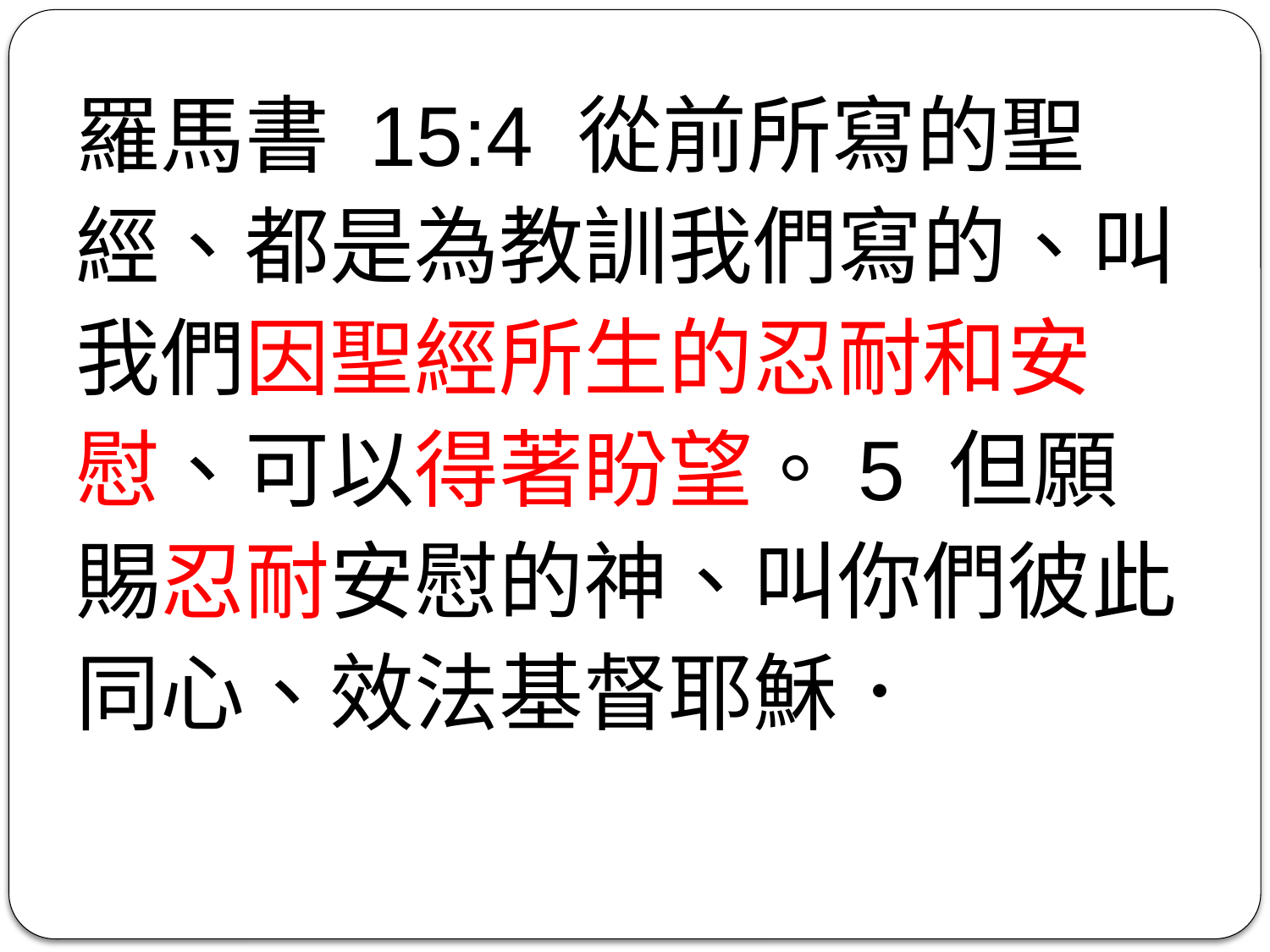

羅馬書 15:4 從前所寫的聖經、都是為教訓我們寫的、叫我們因聖經所生的忍耐和安慰、可以得著盼望。5 但願賜忍耐安慰的神、叫你們彼此同心、效法基督耶穌．